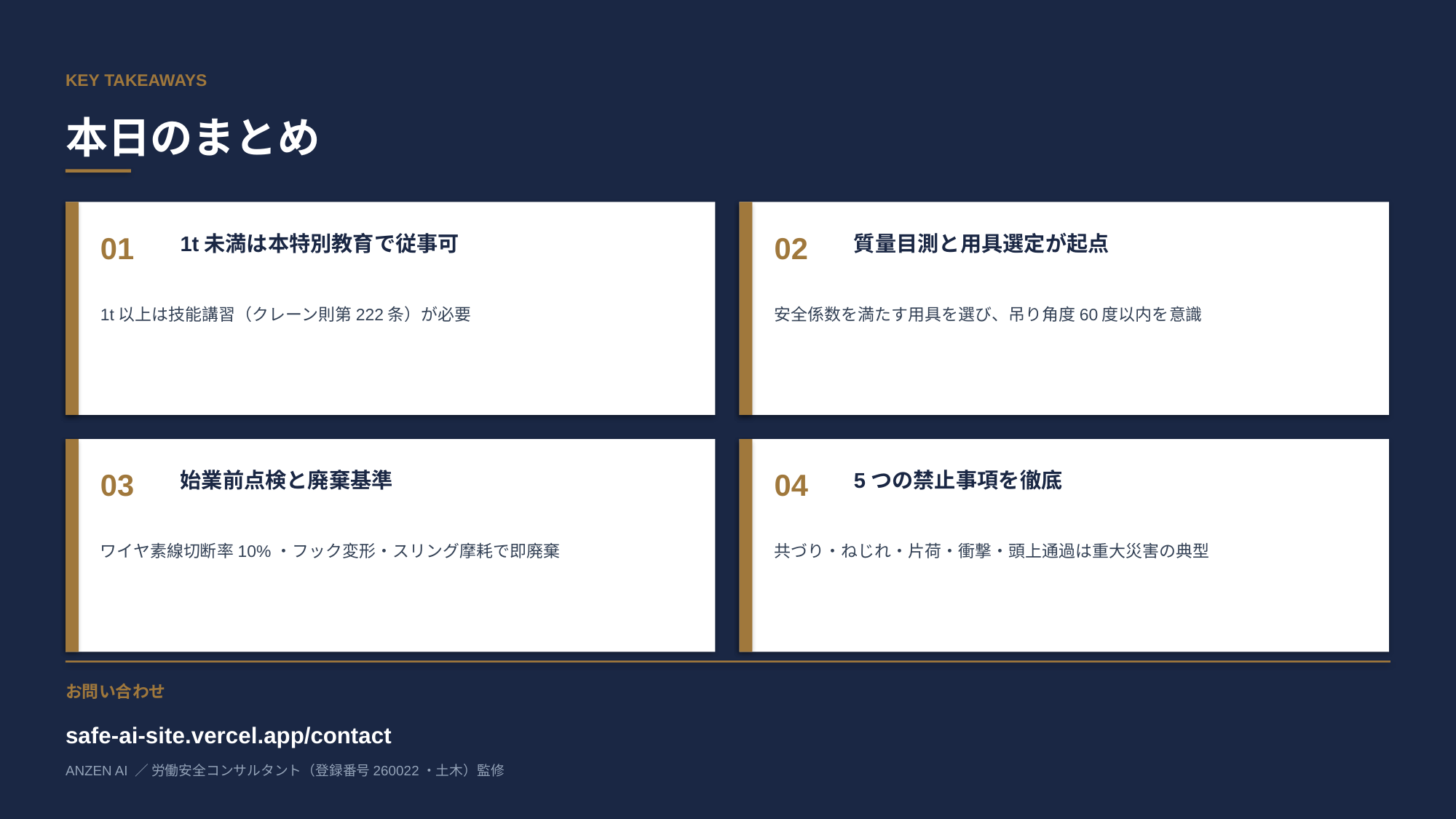

KEY TAKEAWAYS
本日のまとめ

01
02
1t未満は本特別教育で従事可
質量目測と用具選定が起点
1t以上は技能講習（クレーン則第222条）が必要
安全係数を満たす用具を選び、吊り角度60度以内を意識

03
04
始業前点検と廃棄基準
5つの禁止事項を徹底
ワイヤ素線切断率10%・フック変形・スリング摩耗で即廃棄
共づり・ねじれ・片荷・衝撃・頭上通過は重大災害の典型

お問い合わせ
safe-ai-site.vercel.app/contact
ANZEN AI ／ 労働安全コンサルタント（登録番号260022・土木）監修